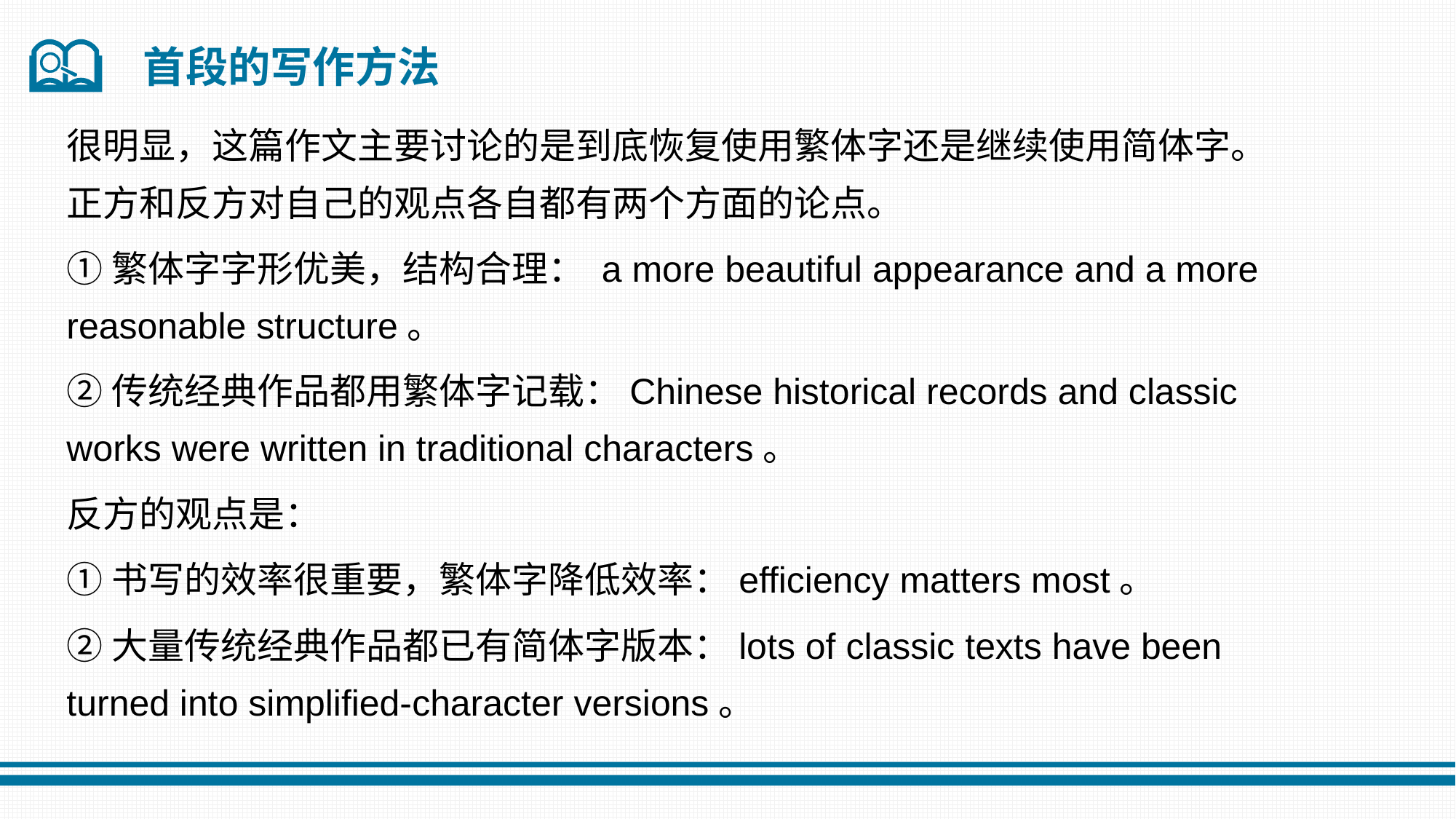

首段的写作方法
很明显，这篇作文主要讨论的是到底恢复使用繁体字还是继续使用简体字。正方和反方对自己的观点各自都有两个方面的论点。
①繁体字字形优美，结构合理： a more beautiful appearance and a more reasonable structure。
②传统经典作品都用繁体字记载：Chinese historical records and classic works were written in traditional characters。
反方的观点是：
①书写的效率很重要，繁体字降低效率：efficiency matters most。
②大量传统经典作品都已有简体字版本：lots of classic texts have been turned into simplified-character versions。